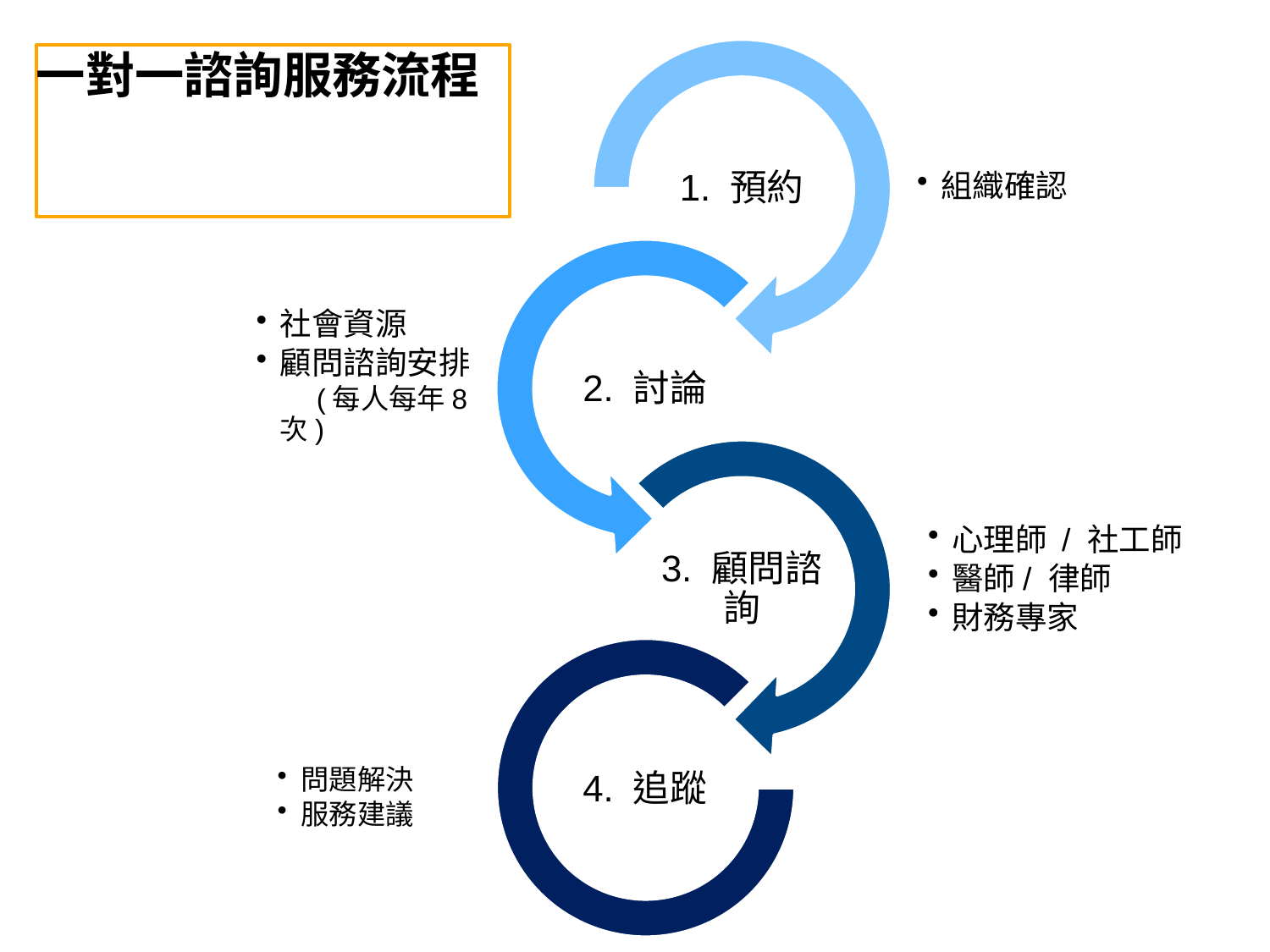

組織確認
1. 預約
社會資源
顧問諮詢安排      (每人每年8次)
2. 討論
心理師 / 社工師
醫師/ 律師
財務專家
3. 顧問諮詢
問題解決
服務建議
4. 追蹤
# 一對一諮詢服務流程